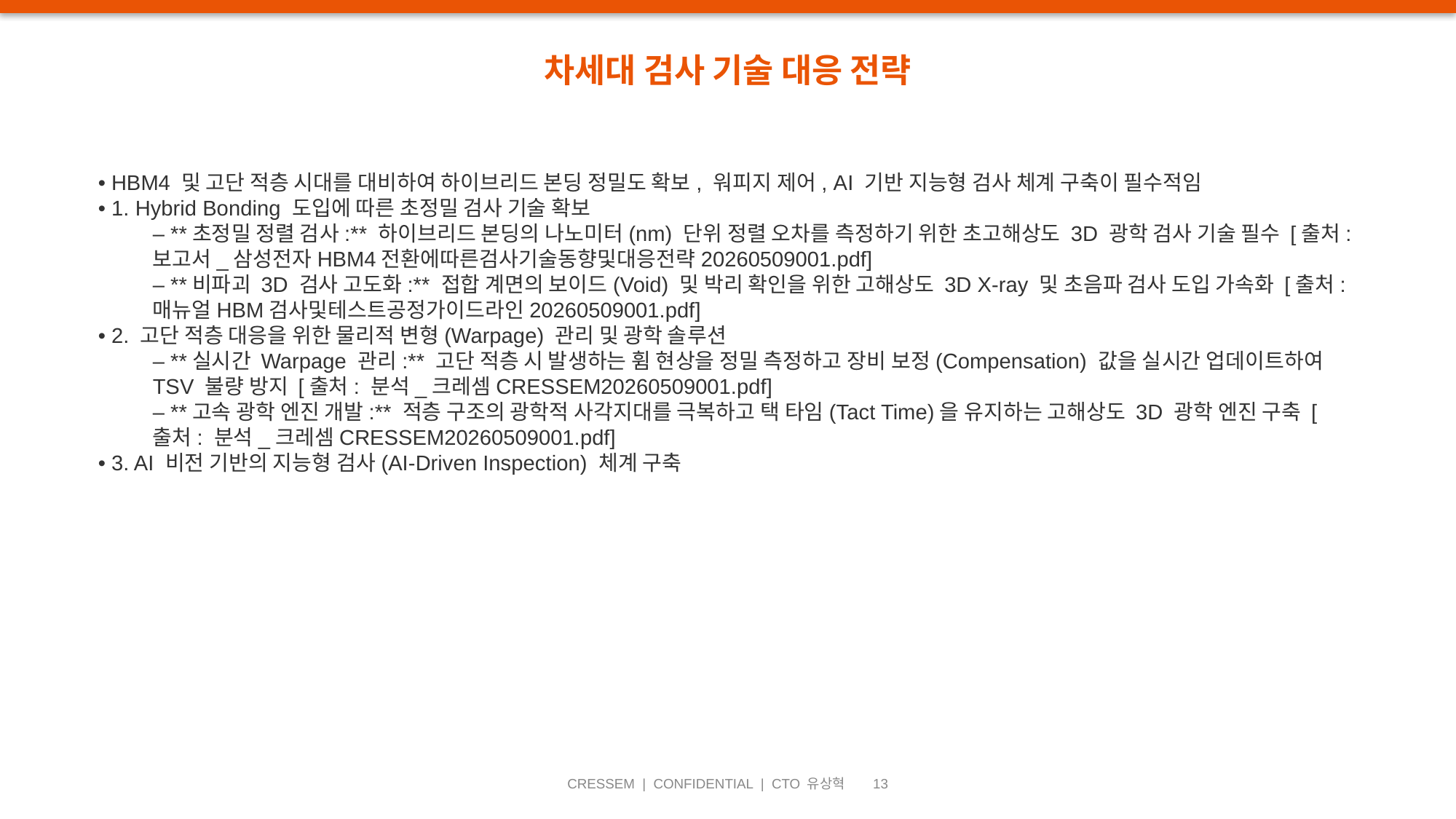

차세대 검사 기술 대응 전략
• HBM4 및 고단 적층 시대를 대비하여 하이브리드 본딩 정밀도 확보, 워피지 제어, AI 기반 지능형 검사 체계 구축이 필수적임
• 1. Hybrid Bonding 도입에 따른 초정밀 검사 기술 확보
– **초정밀 정렬 검사:** 하이브리드 본딩의 나노미터(nm) 단위 정렬 오차를 측정하기 위한 초고해상도 3D 광학 검사 기술 필수 [출처: 보고서_삼성전자HBM4전환에따른검사기술동향및대응전략20260509001.pdf]
– **비파괴 3D 검사 고도화:** 접합 계면의 보이드(Void) 및 박리 확인을 위한 고해상도 3D X-ray 및 초음파 검사 도입 가속화 [출처: 매뉴얼HBM검사및테스트공정가이드라인20260509001.pdf]
• 2. 고단 적층 대응을 위한 물리적 변형(Warpage) 관리 및 광학 솔루션
– **실시간 Warpage 관리:** 고단 적층 시 발생하는 휨 현상을 정밀 측정하고 장비 보정(Compensation) 값을 실시간 업데이트하여 TSV 불량 방지 [출처: 분석_크레셈CRESSEM20260509001.pdf]
– **고속 광학 엔진 개발:** 적층 구조의 광학적 사각지대를 극복하고 택 타임(Tact Time)을 유지하는 고해상도 3D 광학 엔진 구축 [출처: 분석_크레셈CRESSEM20260509001.pdf]
• 3. AI 비전 기반의 지능형 검사(AI-Driven Inspection) 체계 구축
CRESSEM  |  CONFIDENTIAL  |  CTO 유상혁        13